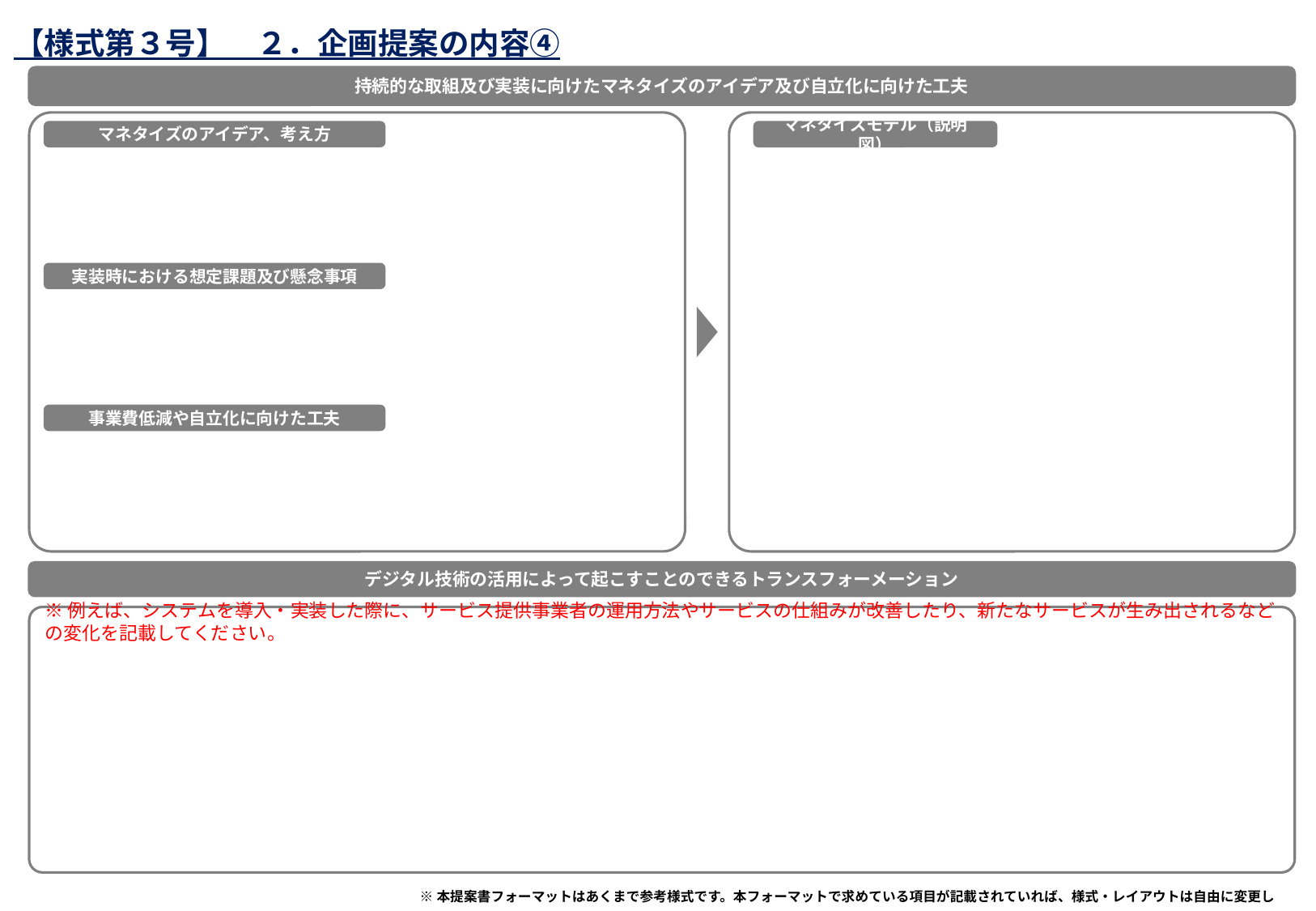

【様式第３号】　２．企画提案の内容④
提案フォーマット案
持続的な取組及び実装に向けたマネタイズのアイデア及び自立化に向けた工夫

マネタイズのアイデア、考え方
マネタイズモデル（説明図）
実装時における想定課題及び懸念事項

事業費低減や自立化に向けた工夫
デジタル技術の活用によって起こすことのできるトランスフォーメーション
※例えば、システムを導入・実装した際に、サービス提供事業者の運用方法やサービスの仕組みが改善したり、新たなサービスが生み出されるなどの変化を記載してください。

※本提案書フォーマットはあくまで参考様式です。本フォーマットで求めている項目が記載されていれば、様式・レイアウトは自由に変更していただいて構いません。